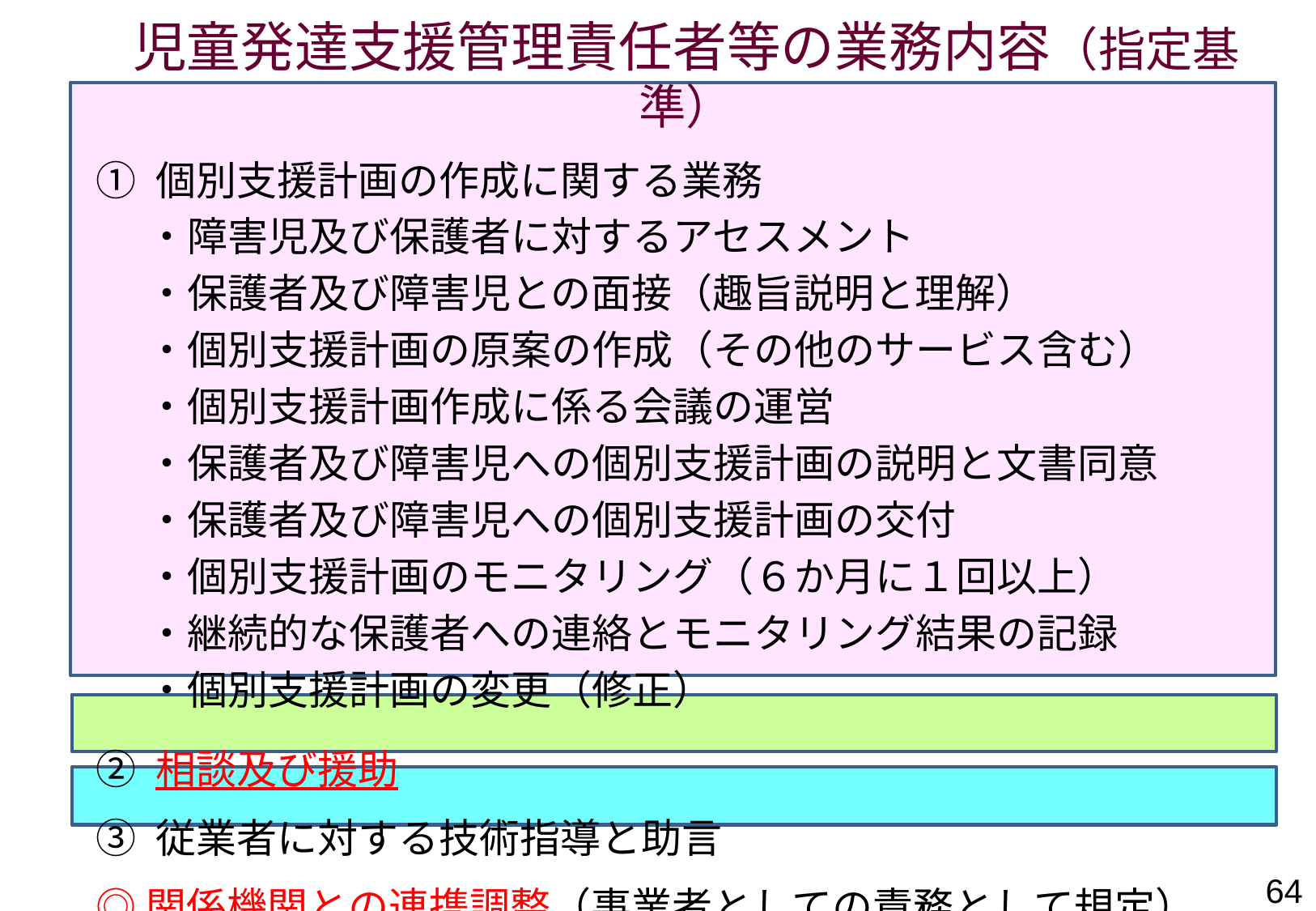

児童発達支援管理責任者等の業務内容（指定基準）
① 個別支援計画の作成に関する業務
・障害児及び保護者に対するアセスメント
・保護者及び障害児との面接（趣旨説明と理解）
・個別支援計画の原案の作成（その他のサービス含む）
・個別支援計画作成に係る会議の運営
・保護者及び障害児への個別支援計画の説明と文書同意
・保護者及び障害児への個別支援計画の交付
・個別支援計画のモニタリング（６か月に１回以上）
・継続的な保護者への連絡とモニタリング結果の記録
・個別支援計画の変更（修正）
② 相談及び援助
③ 従業者に対する技術指導と助言
◎関係機関との連携調整（事業者としての責務として規定）

64